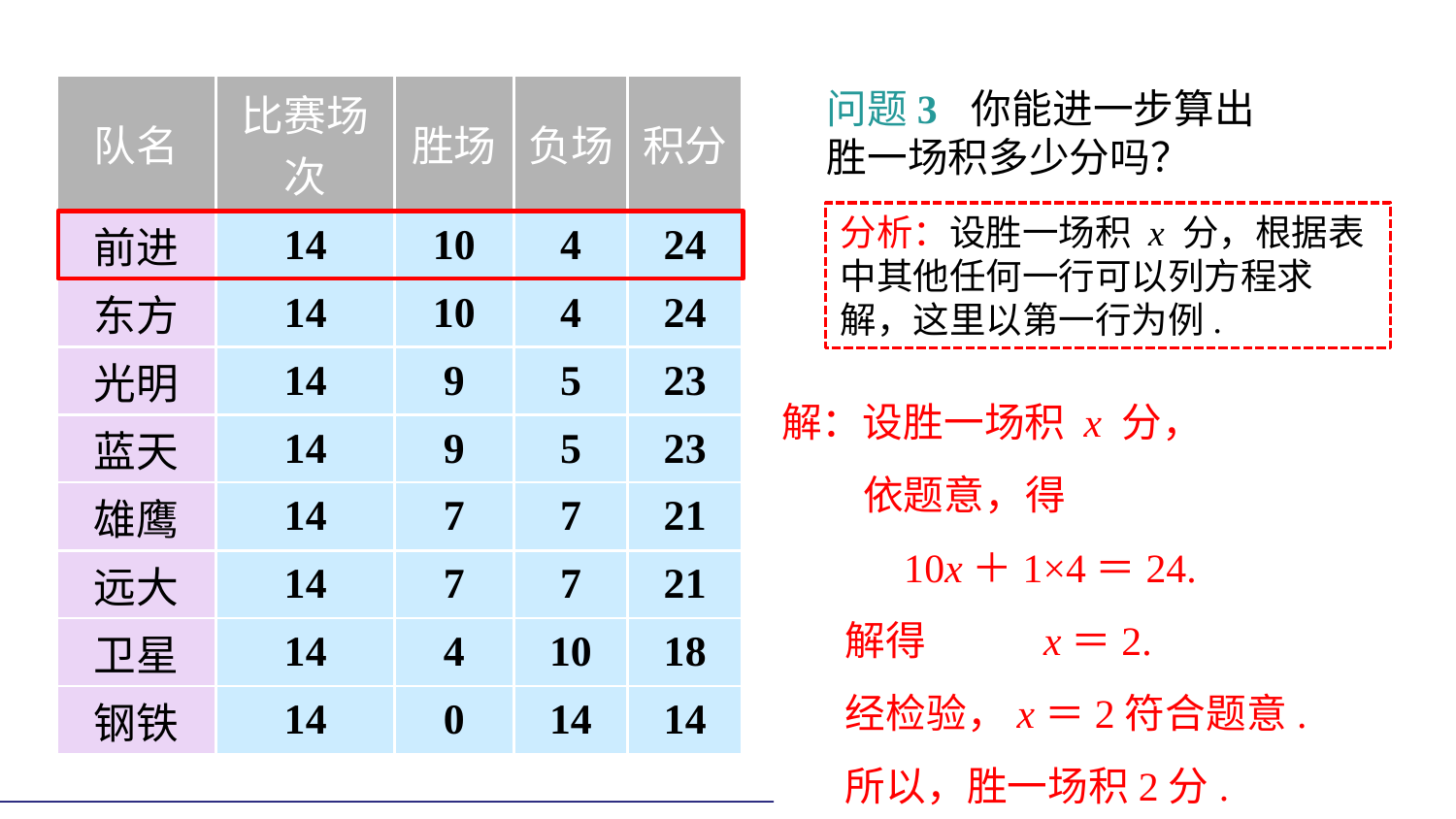

| 队名 | 比赛场次 | 胜场 | 负场 | 积分 |
| --- | --- | --- | --- | --- |
| 前进 | 14 | 10 | 4 | 24 |
| 东方 | 14 | 10 | 4 | 24 |
| 光明 | 14 | 9 | 5 | 23 |
| 蓝天 | 14 | 9 | 5 | 23 |
| 雄鹰 | 14 | 7 | 7 | 21 |
| 远大 | 14 | 7 | 7 | 21 |
| 卫星 | 14 | 4 | 10 | 18 |
| 钢铁 | 14 | 0 | 14 | 14 |
问题3 你能进一步算出
胜一场积多少分吗？
分析：设胜一场积 x 分，根据表中其他任何一行可以列方程求解，这里以第一行为例.

解：设胜一场积 x 分，
        依题意，得
            10x＋1×4＝24.
      解得            x＝2.
      经检验，x＝2符合题意.
      所以，胜一场积2分.